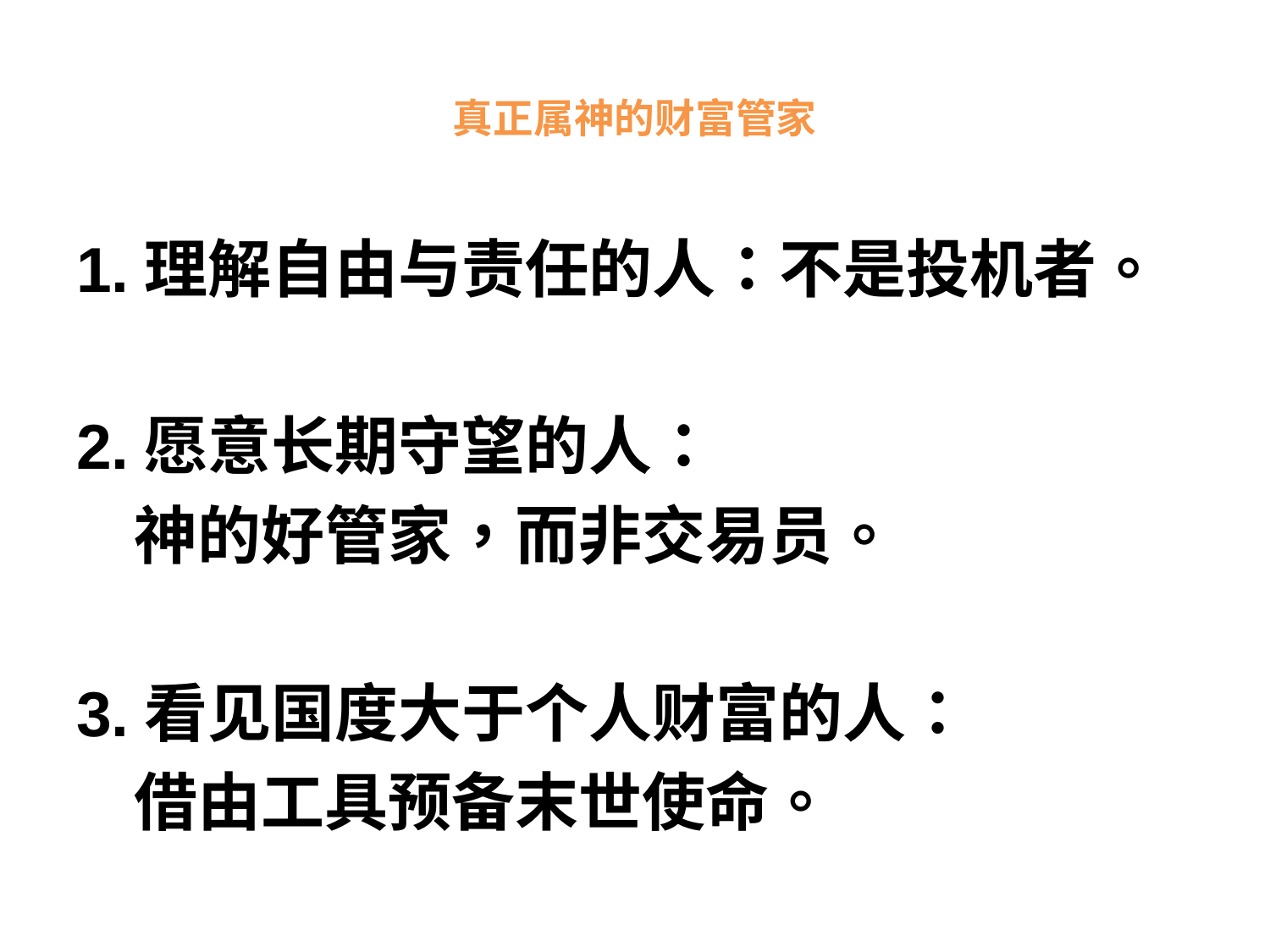

# 真正属神的财富管家
1.理解自由与责任的人：不是投机者。

2.愿意长期守望的人：
   神的好管家，而非交易员。

3.看见国度大于个人财富的人：
   借由工具预备末世使命。